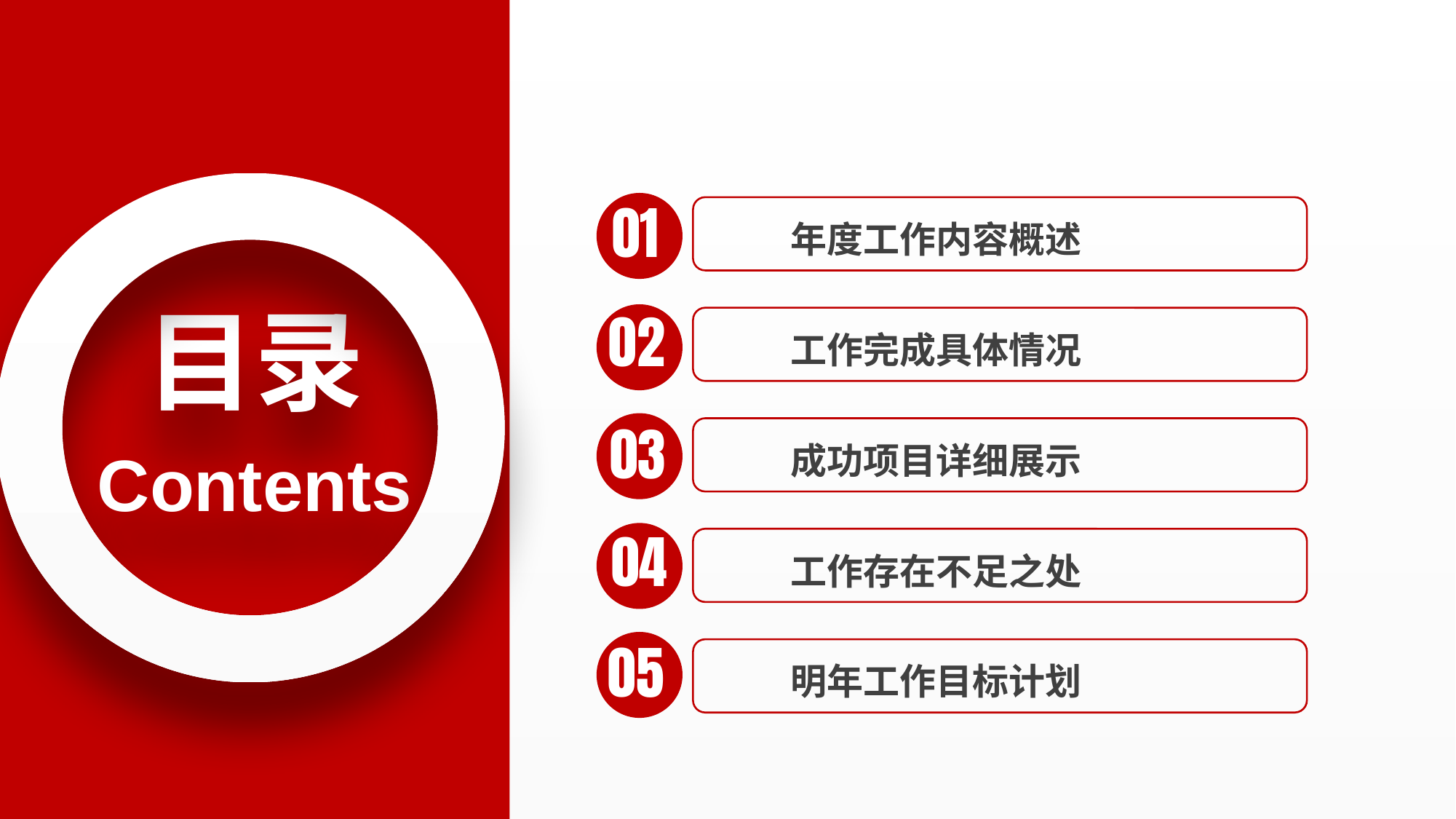

01

年度工作内容概述
02

工作完成具体情况
目录
Contents

03

成功项目详细展示

04

工作存在不足之处

05

明年工作目标计划